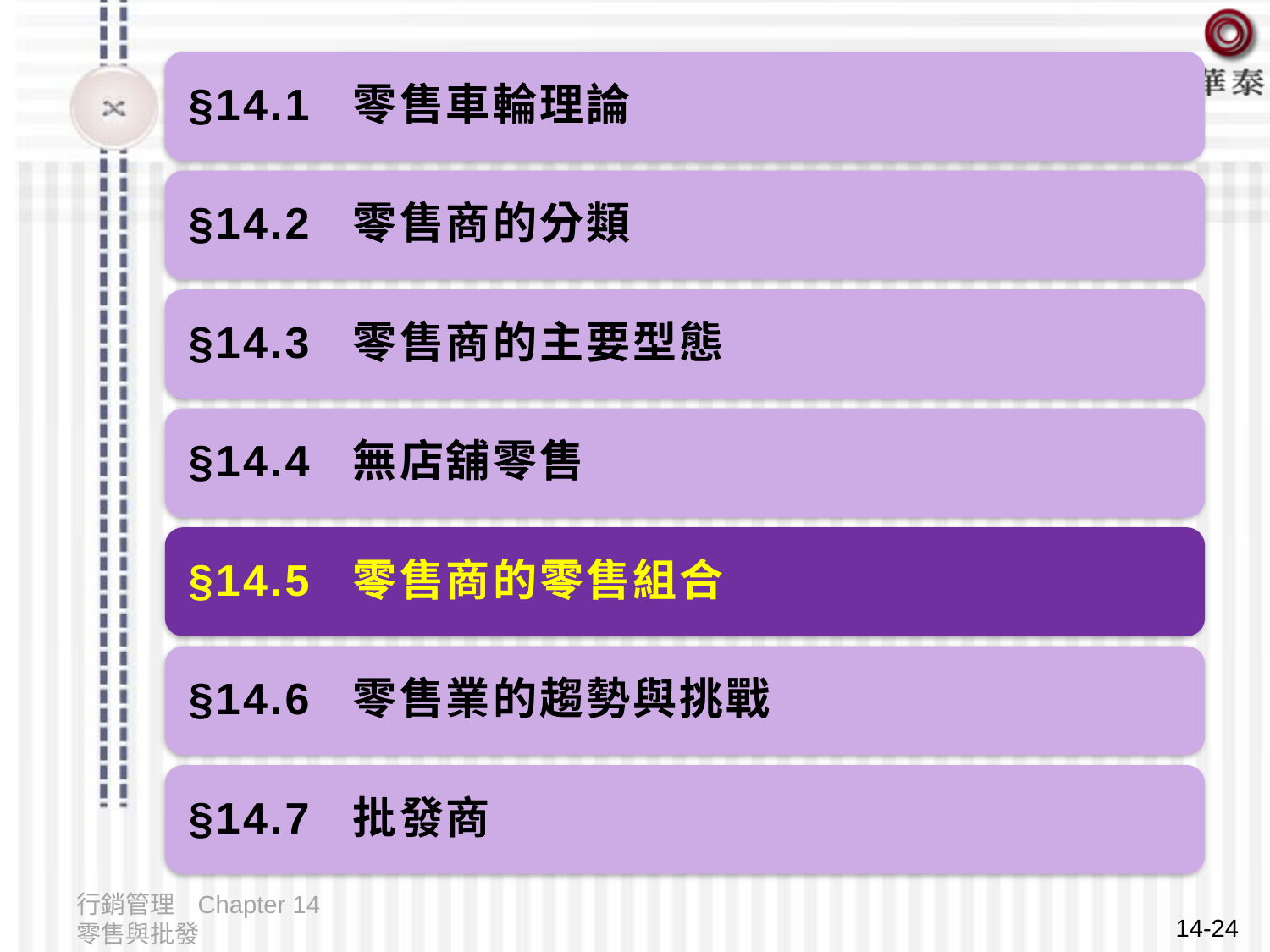

§14.1  零售車輪理論
§14.2  零售商的分類
§14.3  零售商的主要型態
§14.4  無店舖零售
§14.5  零售商的零售組合
§14.6  零售業的趨勢與挑戰
§14.7  批發商
行銷管理   Chapter 14   零售與批發
14-24